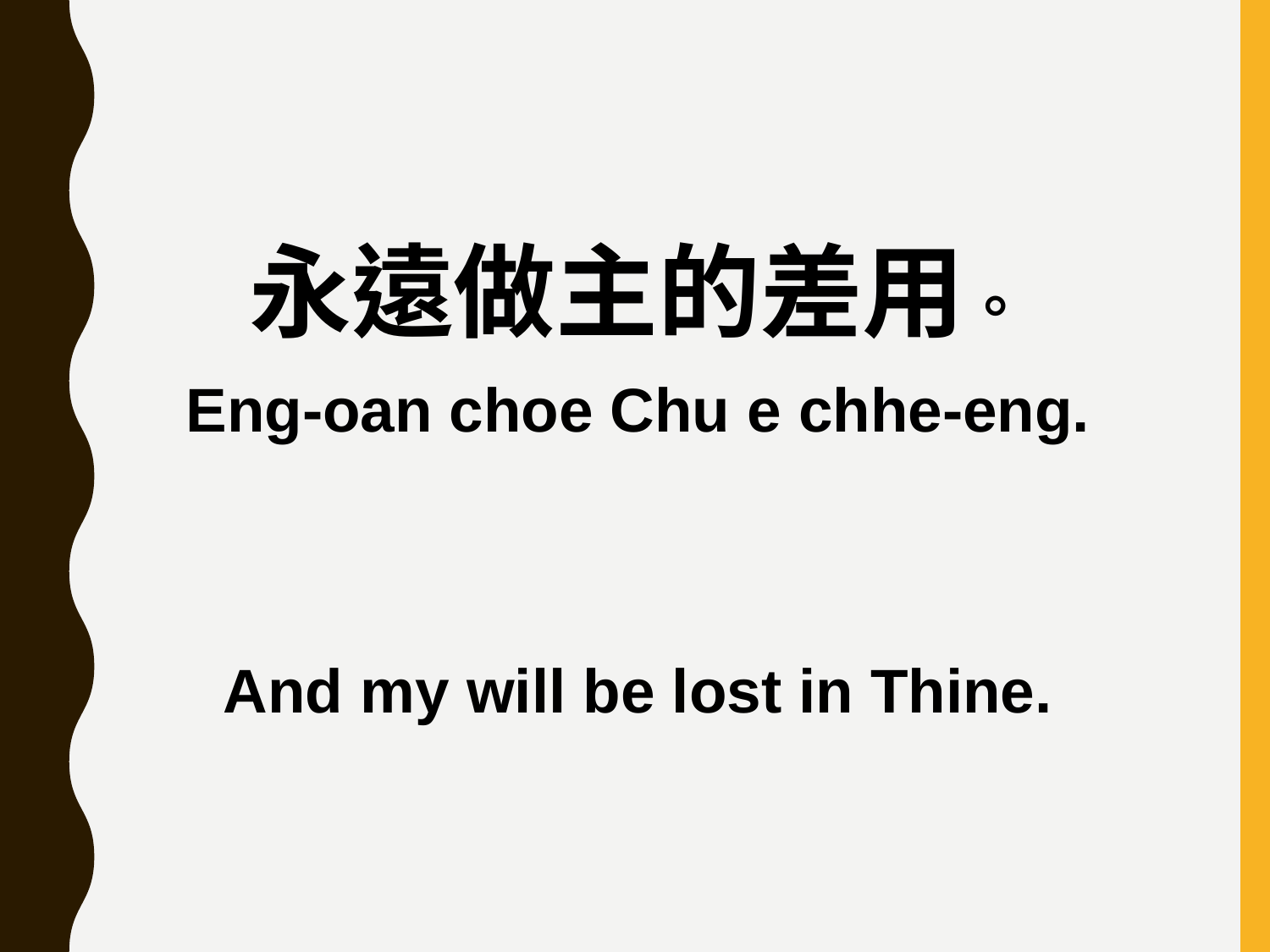

永遠做主的差用。
Eng-oan choe Chu e chhe-eng.

And my will be lost in Thine.